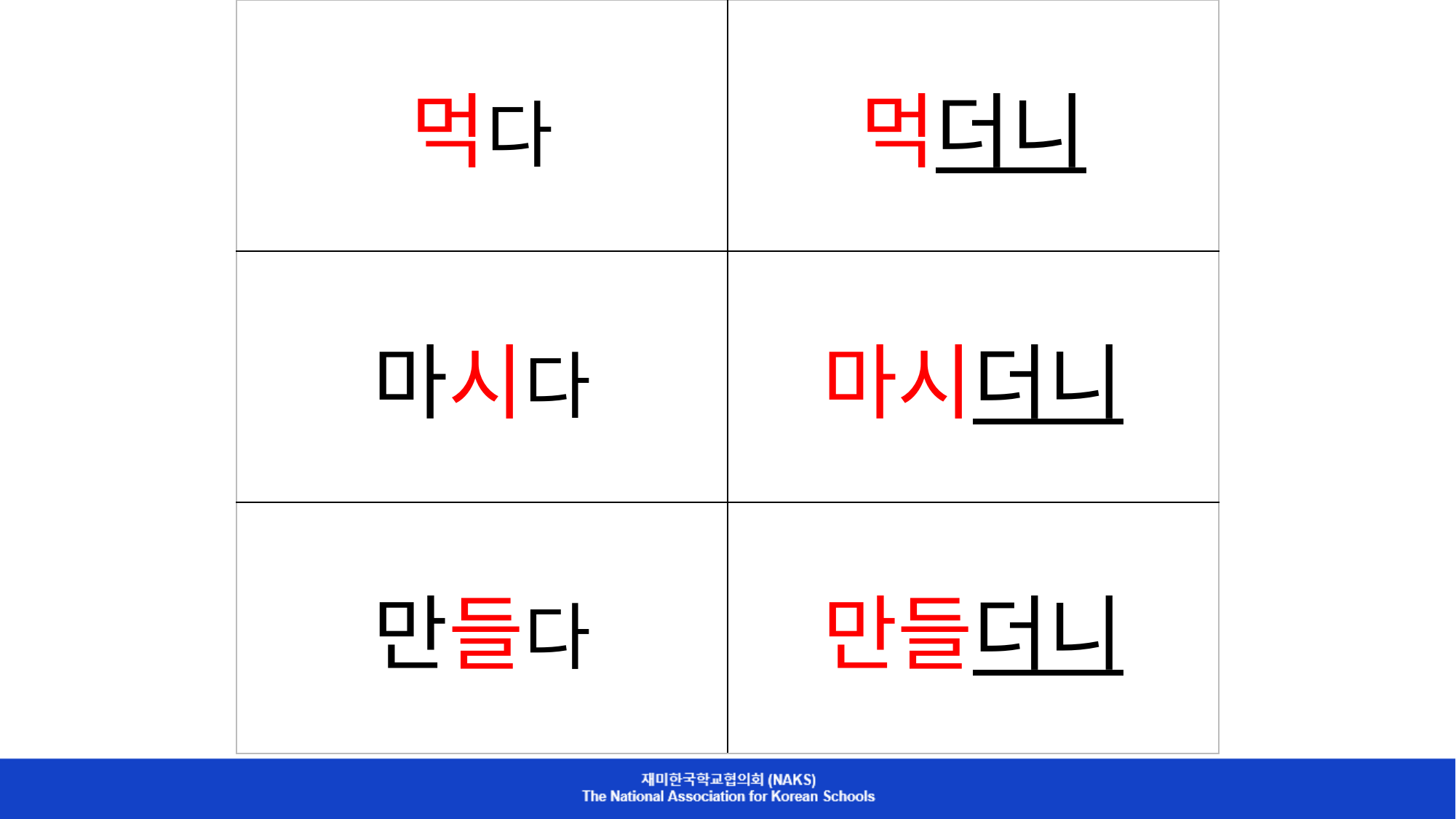

| 먹다 | 먹더니 |
| --- | --- |
| 마시다 | 마시더니 |
| 만들다 | 만들더니 |